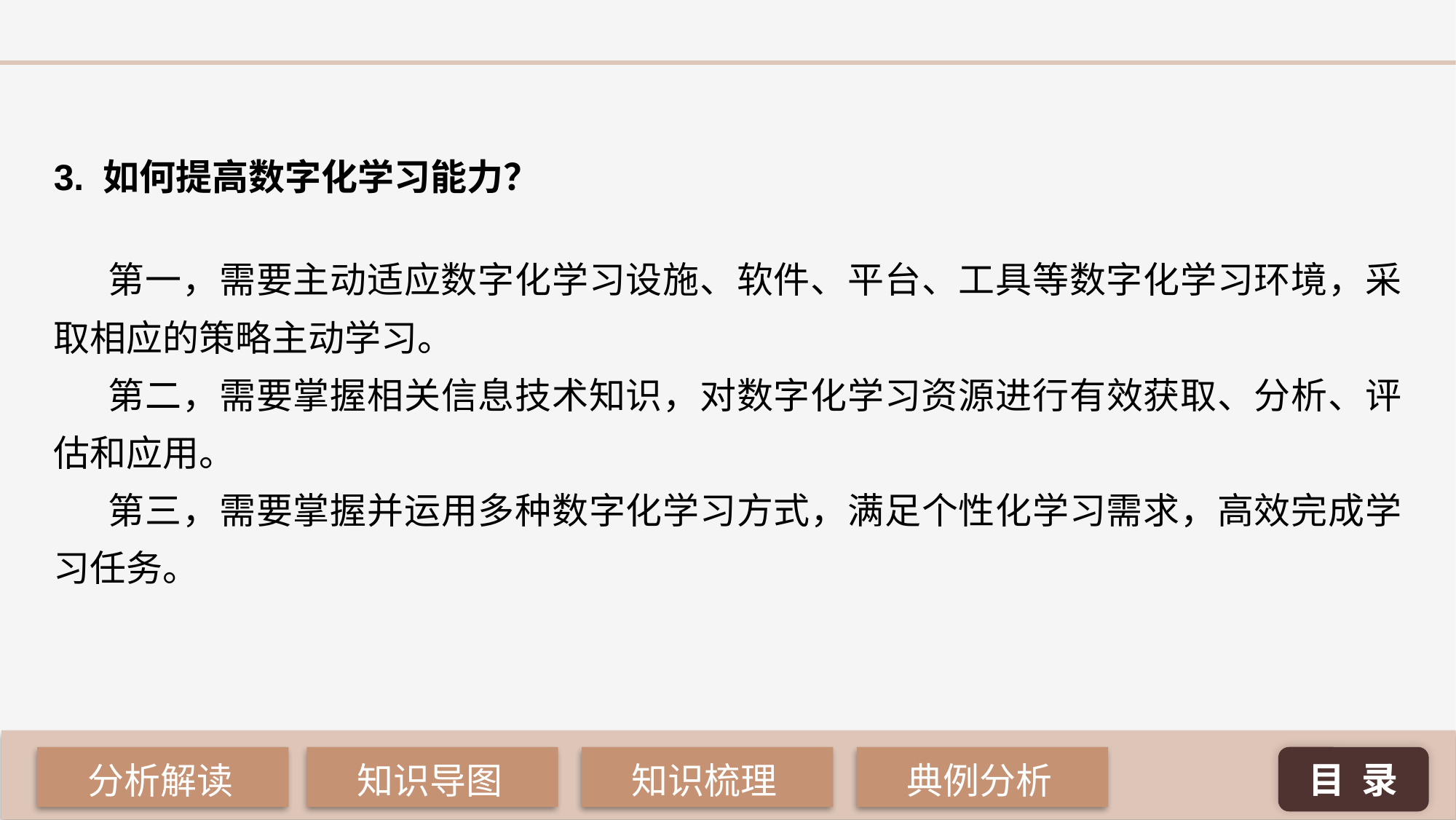

3. 如何提高数字化学习能力？
第一，需要主动适应数字化学习设施、软件、平台、工具等数字化学习环境，采取相应的策略主动学习。
第二，需要掌握相关信息技术知识，对数字化学习资源进行有效获取、分析、评估和应用。
第三，需要掌握并运用多种数字化学习方式，满足个性化学习需求，高效完成学习任务。